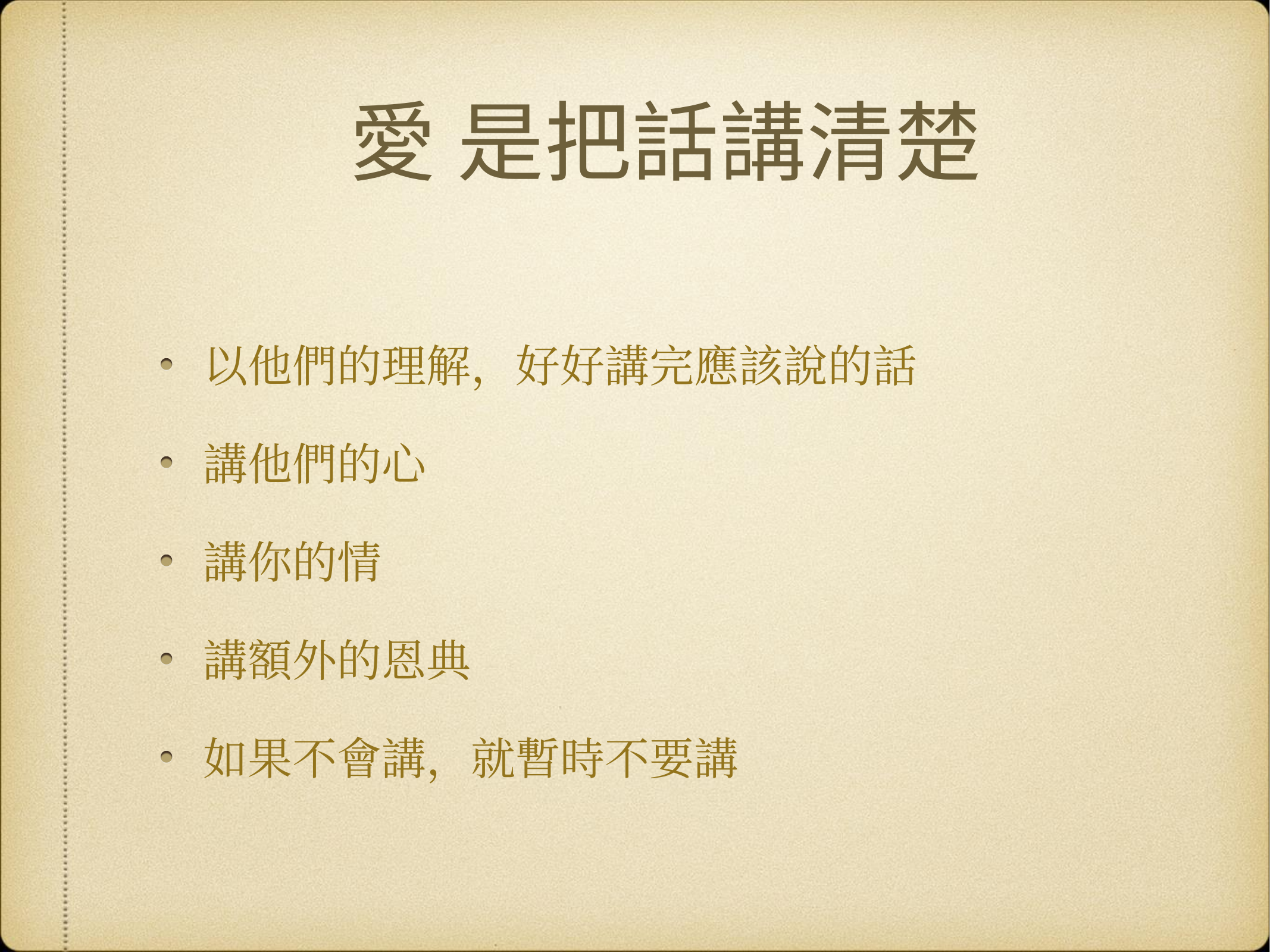

# 愛 是把話講清楚
以他們的理解，好好講完應該說的話
講他們的心
講你的情
講額外的恩典
如果不會講，就暫時不要講